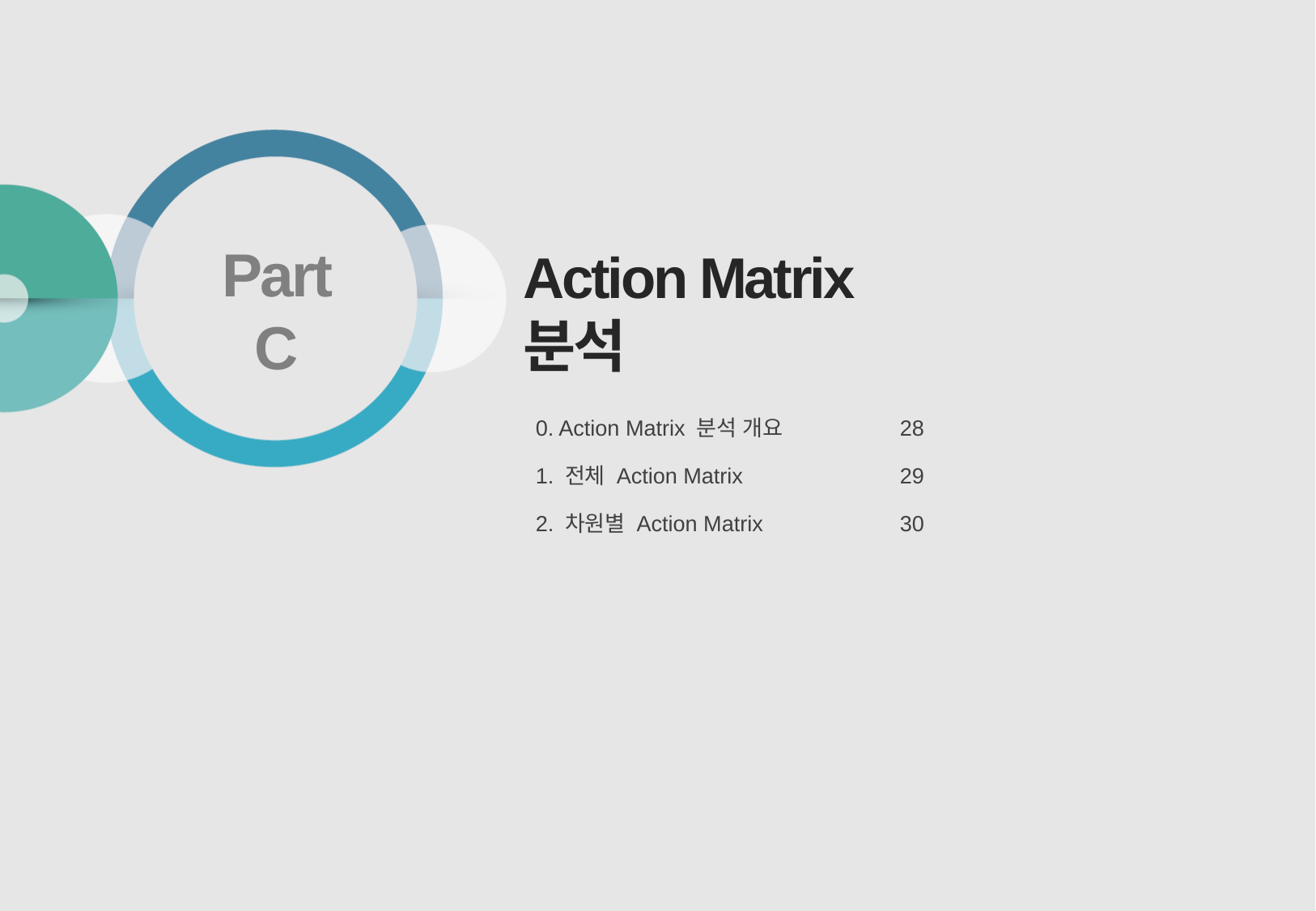

# Action Matrix 분석
Part C
0. Action Matrix 분석 개요	28
1. 전체 Action Matrix		29
2. 차원별 Action Matrix		30